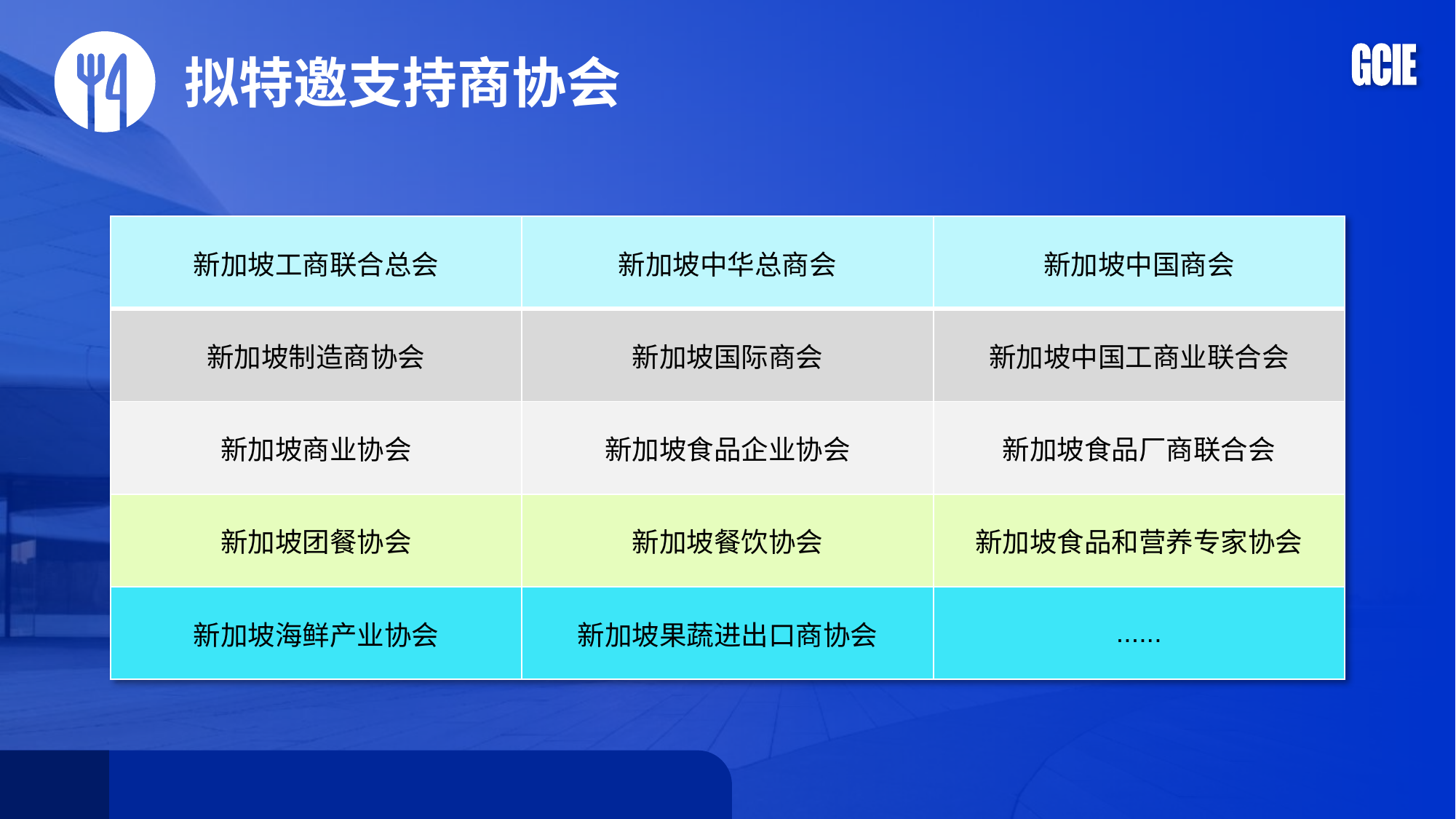

拟特邀支持商协会

| 新加坡工商联合总会 | 新加坡中华总商会 | 新加坡中国商会 |
| --- | --- | --- |
| 新加坡制造商协会 | 新加坡国际商会 | 新加坡中国工商业联合会 |
| 新加坡商业协会 | 新加坡食品企业协会 | 新加坡食品厂商联合会 |
| 新加坡团餐协会 | 新加坡餐饮协会 | 新加坡食品和营养专家协会 |
| 新加坡海鲜产业协会 | 新加坡果蔬进出口商协会 | ...... |